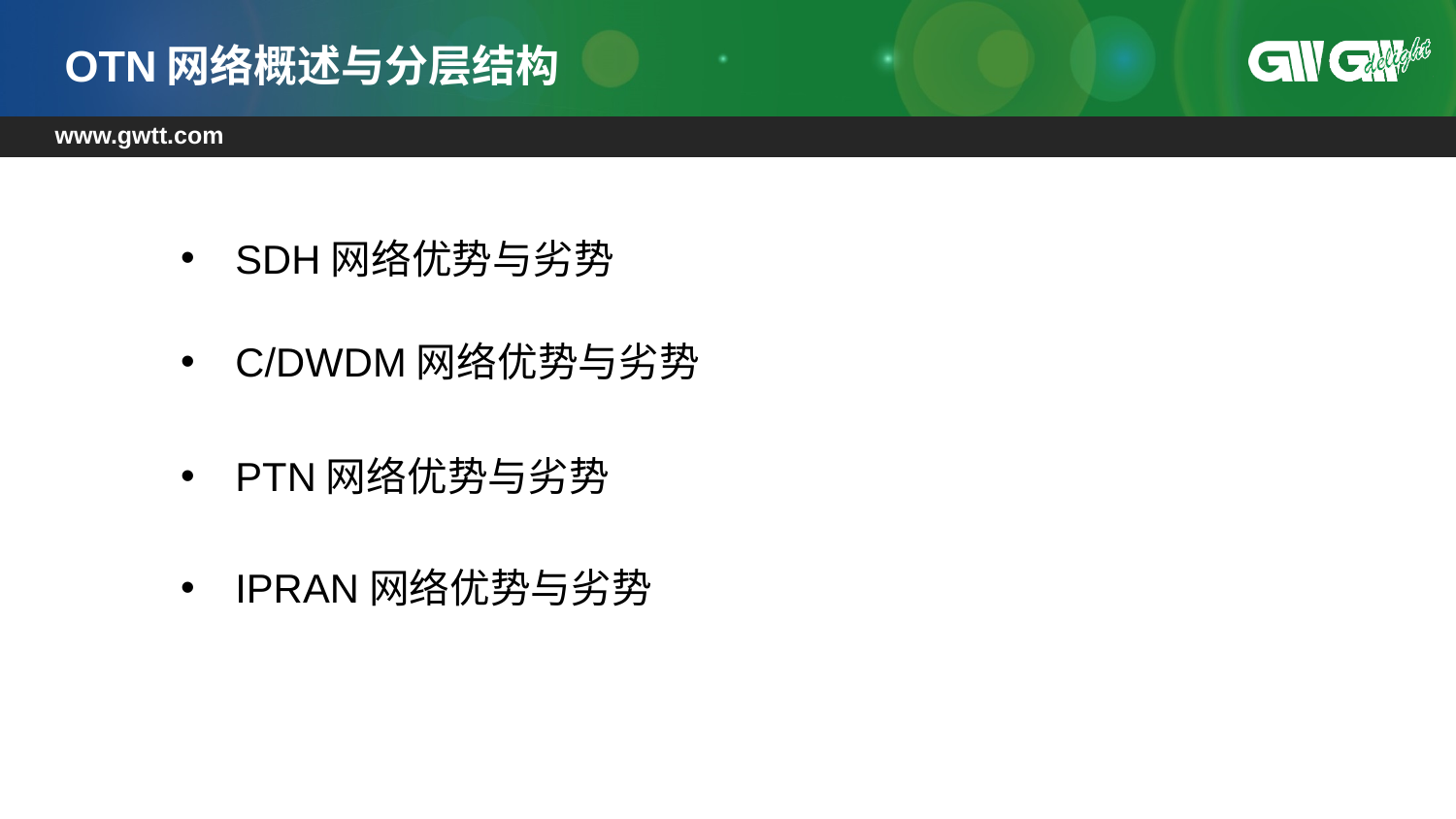

# OTN网络概述与分层结构
SDH网络优势与劣势
C/DWDM网络优势与劣势
PTN网络优势与劣势
IPRAN网络优势与劣势